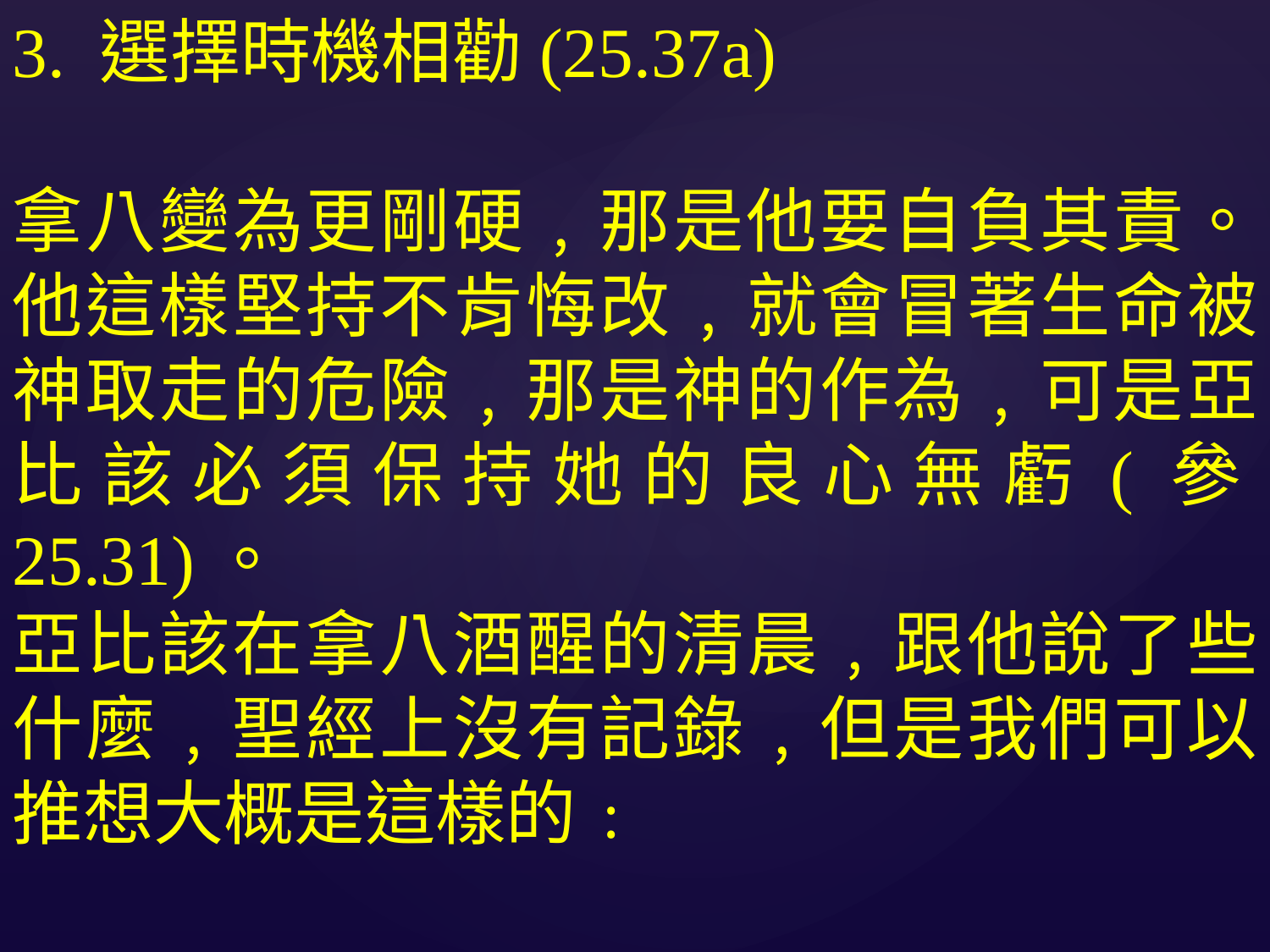

3. 選擇時機相勸(25.37a)

拿八變為更剛硬﹐那是他要自負其責。他這樣堅持不肯悔改﹐就會冒著生命被神取走的危險﹐那是神的作為﹐可是亞比該必須保持她的良心無虧(參25.31)。
亞比該在拿八酒醒的清晨﹐跟他說了些什麼﹐聖經上沒有記錄﹐但是我們可以推想大概是這樣的﹕